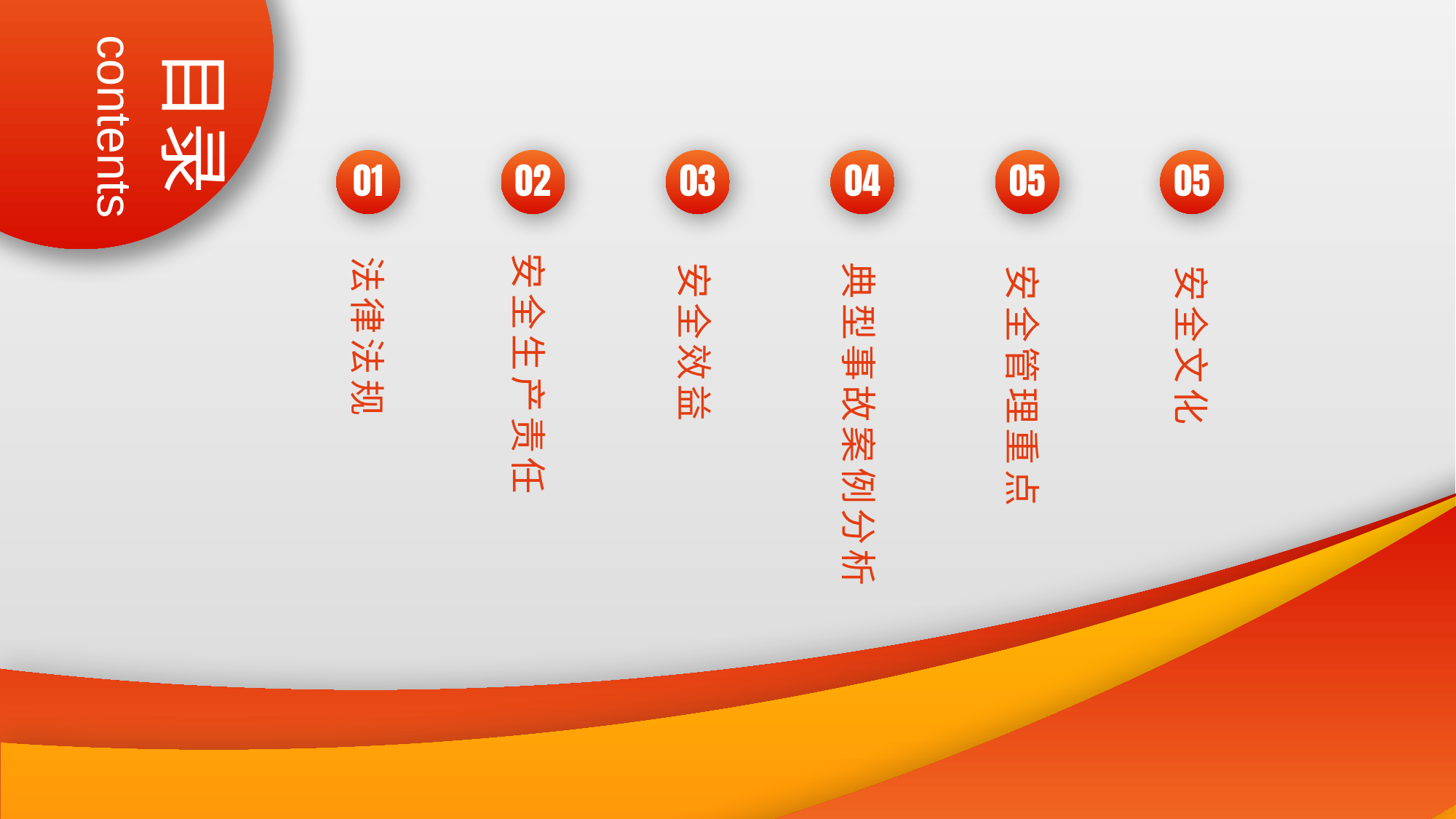

contents
目录

01

02

03

04

05

05
安全生产责任
安全文化
法律法规
安全效益
典型事故案例分析
安全管理重点